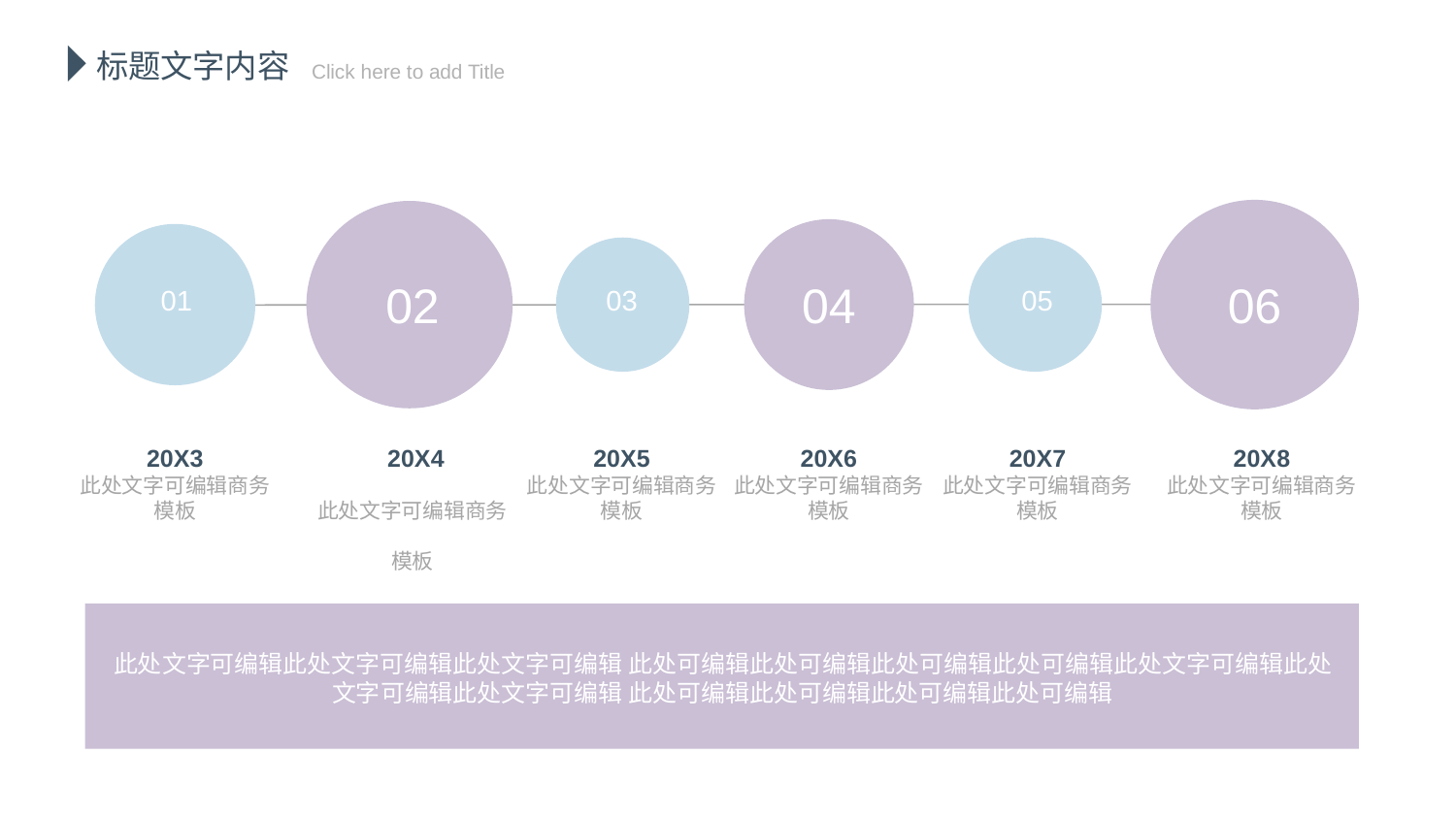

延迟符
标题文字内容
  Click here to add Title

02
04
06
01
03
05
20X3
此处文字可编辑商务模板
 20X4
此处文字可编辑商务模板
20X5
此处文字可编辑商务模板
20X6
此处文字可编辑商务模板
20X7
此处文字可编辑商务模板
20X8
此处文字可编辑商务模板

此处文字可编辑此处文字可编辑此处文字可编辑 此处可编辑此处可编辑此处可编辑此处可编辑此处文字可编辑此处文字可编辑此处文字可编辑 此处可编辑此处可编辑此处可编辑此处可编辑